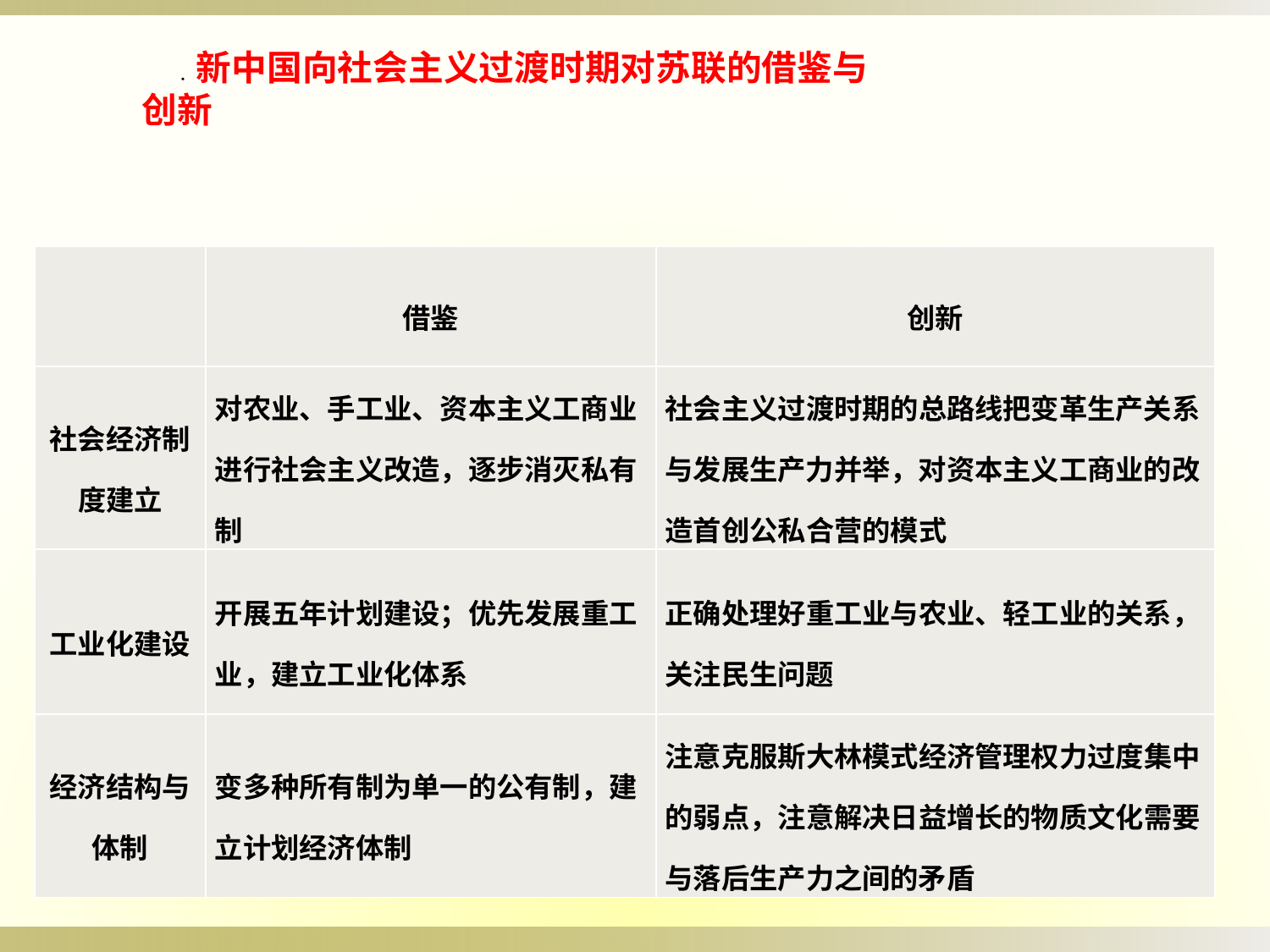

．新中国向社会主义过渡时期对苏联的借鉴与创新

|  | 借鉴 | 创新 |
| --- | --- | --- |
| 社会经济制度建立 | 对农业、手工业、资本主义工商业进行社会主义改造，逐步消灭私有制 | 社会主义过渡时期的总路线把变革生产关系与发展生产力并举，对资本主义工商业的改造首创公私合营的模式 |
| 工业化建设 | 开展五年计划建设；优先发展重工业，建立工业化体系 | 正确处理好重工业与农业、轻工业的关系，关注民生问题 |
| 经济结构与体制 | 变多种所有制为单一的公有制，建立计划经济体制 | 注意克服斯大林模式经济管理权力过度集中的弱点，注意解决日益增长的物质文化需要与落后生产力之间的矛盾 |